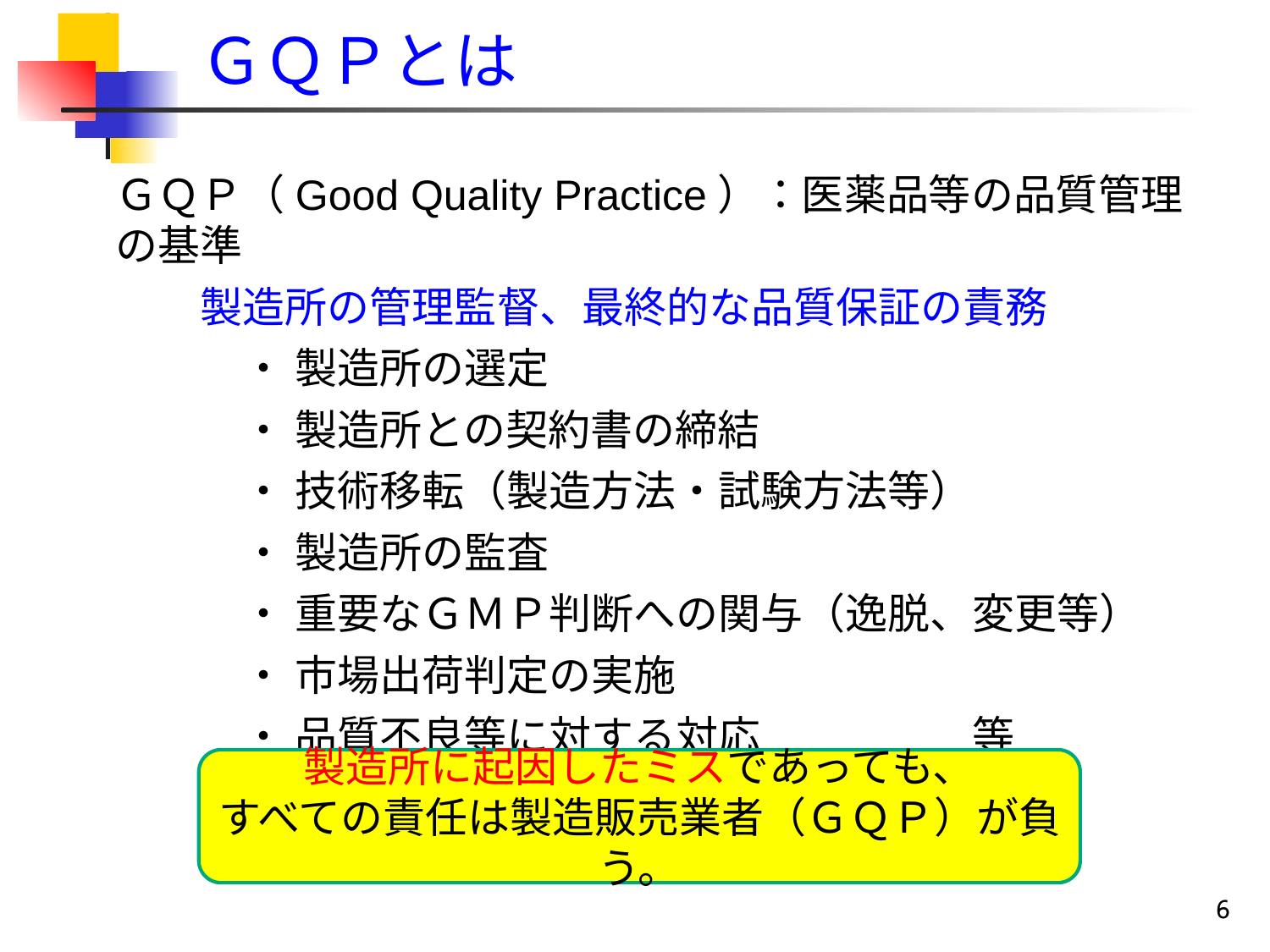

ＧＱＰとは
ＧＱＰ（Good Quality Practice）：医薬品等の品質管理の基準
　　製造所の管理監督、最終的な品質保証の責務
　　　・ 製造所の選定
　　　・ 製造所との契約書の締結
　　　・ 技術移転（製造方法・試験方法等）
　　　・ 製造所の監査
　　　・ 重要なＧＭＰ判断への関与（逸脱、変更等）
　　　・ 市場出荷判定の実施
　　　・ 品質不良等に対する対応　　　　　等
製造所に起因したミスであっても、
すべての責任は製造販売業者（ＧＱＰ）が負う。
6